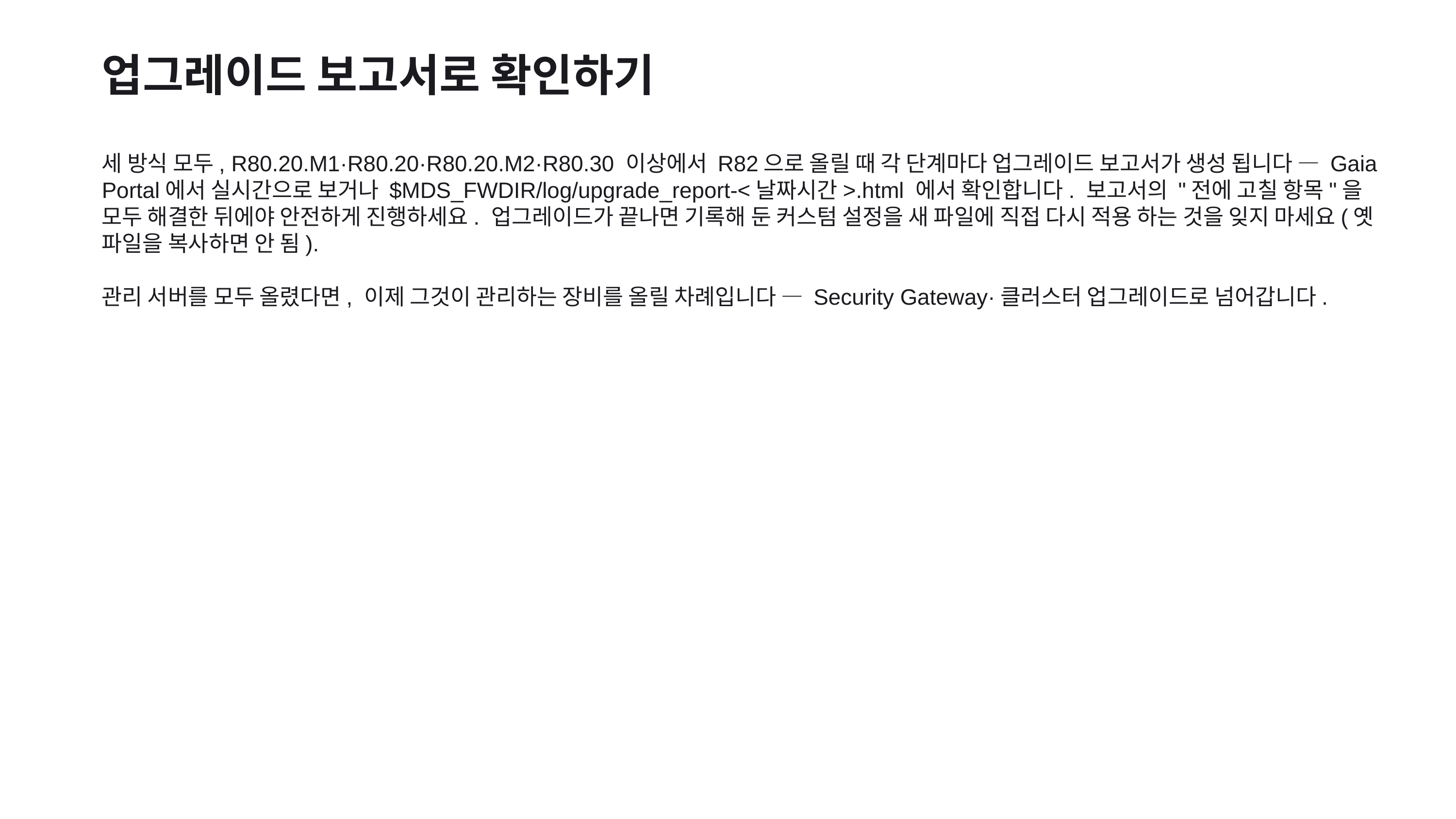

업그레이드 보고서로 확인하기
세 방식 모두, R80.20.M1·R80.20·R80.20.M2·R80.30 이상에서 R82으로 올릴 때 각 단계마다 업그레이드 보고서가 생성 됩니다 — Gaia Portal에서 실시간으로 보거나 $MDS_FWDIR/log/upgrade_report-<날짜시간>.html 에서 확인합니다. 보고서의 "전에 고칠 항목"을 모두 해결한 뒤에야 안전하게 진행하세요. 업그레이드가 끝나면 기록해 둔 커스텀 설정을 새 파일에 직접 다시 적용 하는 것을 잊지 마세요(옛 파일을 복사하면 안 됨).

관리 서버를 모두 올렸다면, 이제 그것이 관리하는 장비를 올릴 차례입니다 — Security Gateway·클러스터 업그레이드로 넘어갑니다.